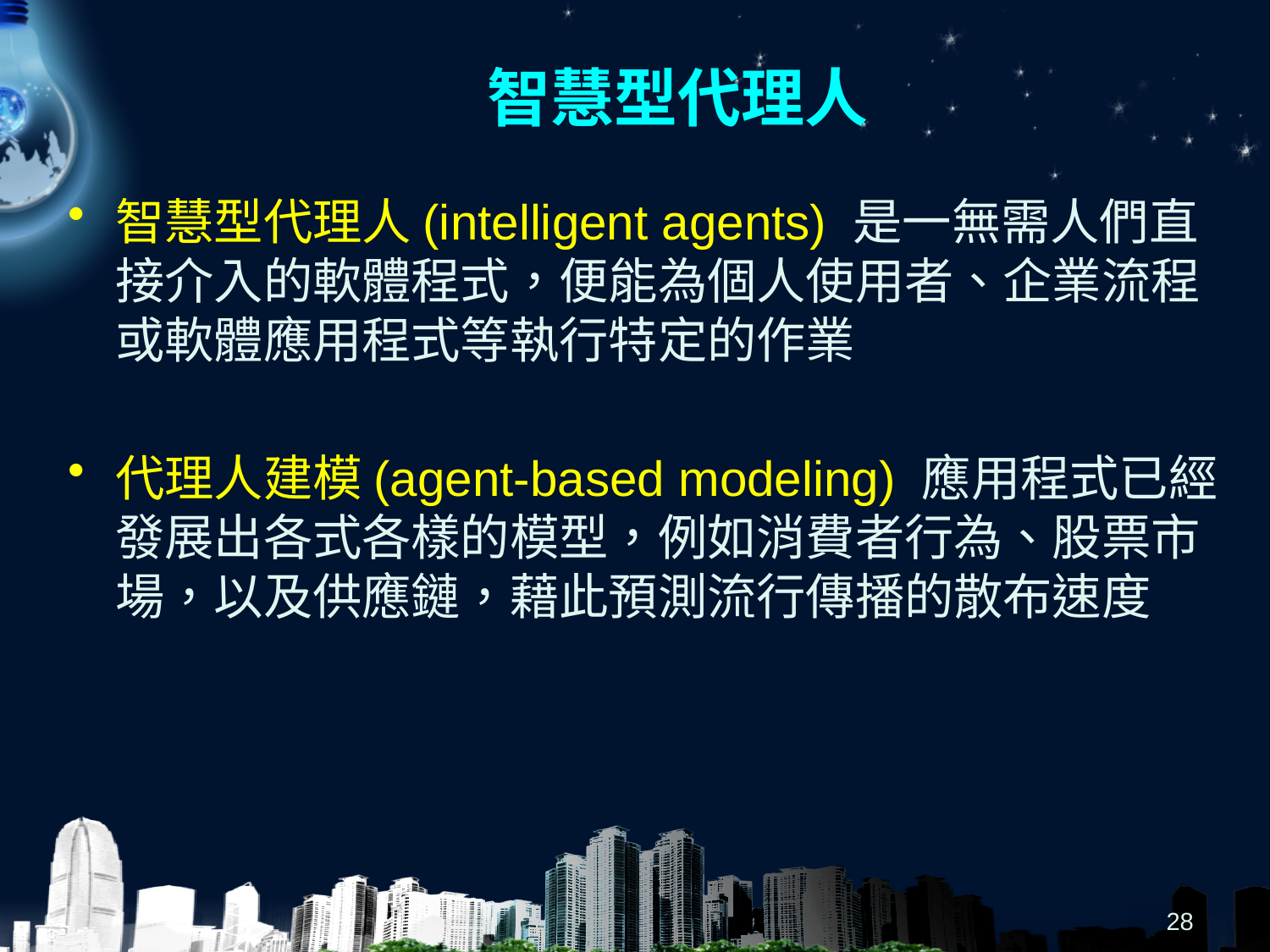

# 智慧型代理人
智慧型代理人(intelligent agents) 是一無需人們直接介入的軟體程式，便能為個人使用者、企業流程或軟體應用程式等執行特定的作業

代理人建模(agent-based modeling) 應用程式已經發展出各式各樣的模型，例如消費者行為、股票市場，以及供應鏈，藉此預測流行傳播的散布速度
28